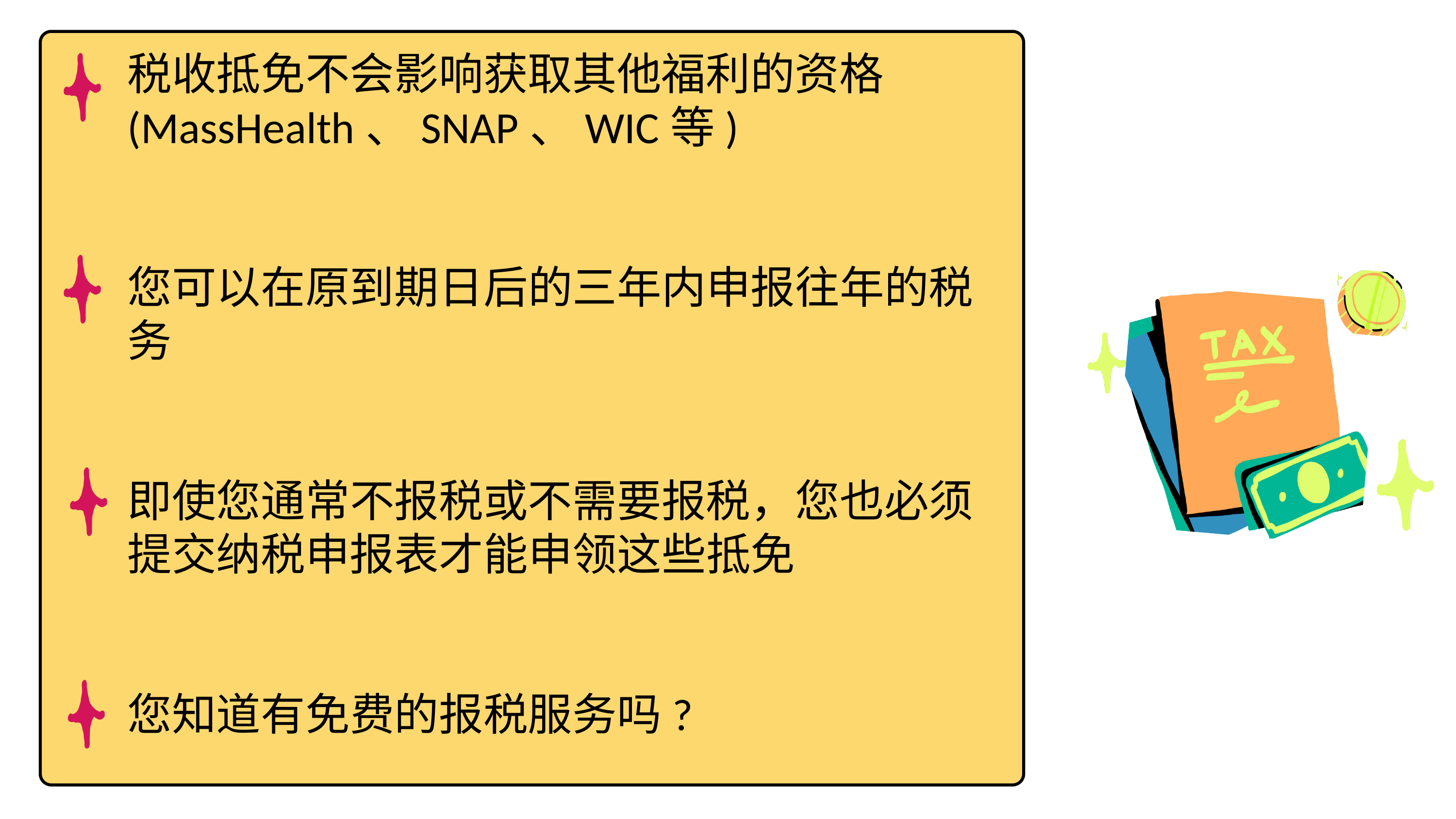

税收抵免不会影响获取其他福利的资格(MassHealth、SNAP、WIC等)

您可以在原到期日后的三年内申报往年的税务

即使您通常不报税或不需要报税，您也必须提交纳税申报表才能申领这些抵免

您知道有免费的报税服务吗?